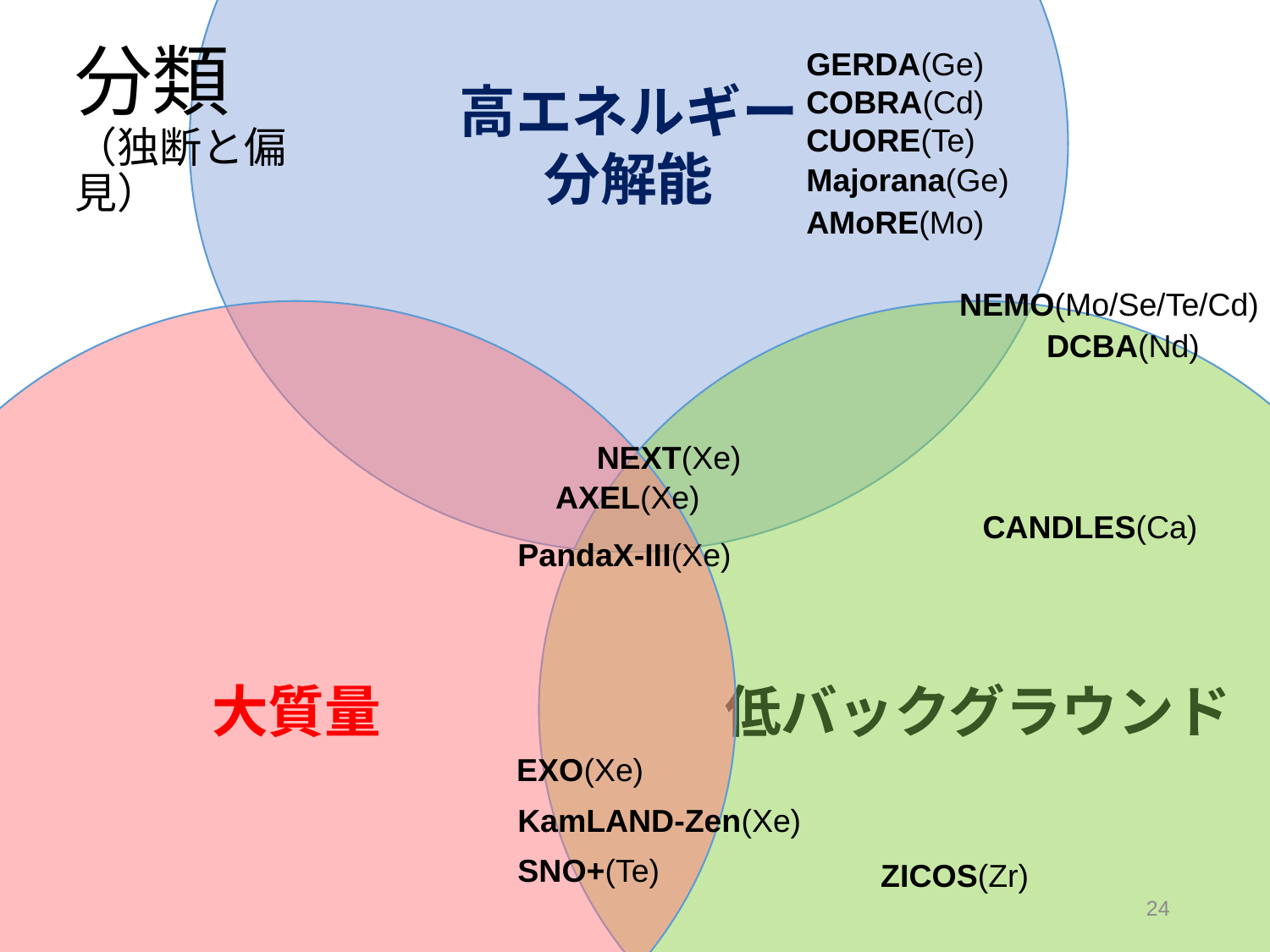

高エネルギー
分解能
GERDA(Ge)
COBRA(Cd)
CUORE(Te)
# 分類 （独断と偏見）
Majorana(Ge)
AMoRE(Mo)
NEMO(Mo/Se/Te/Cd)
大質量
低バックグラウンド
DCBA(Nd)
NEXT(Xe)
AXEL(Xe)
CANDLES(Ca)
PandaX-III(Xe)
EXO(Xe)
KamLAND-Zen(Xe)
SNO+(Te)
ZICOS(Zr)
24